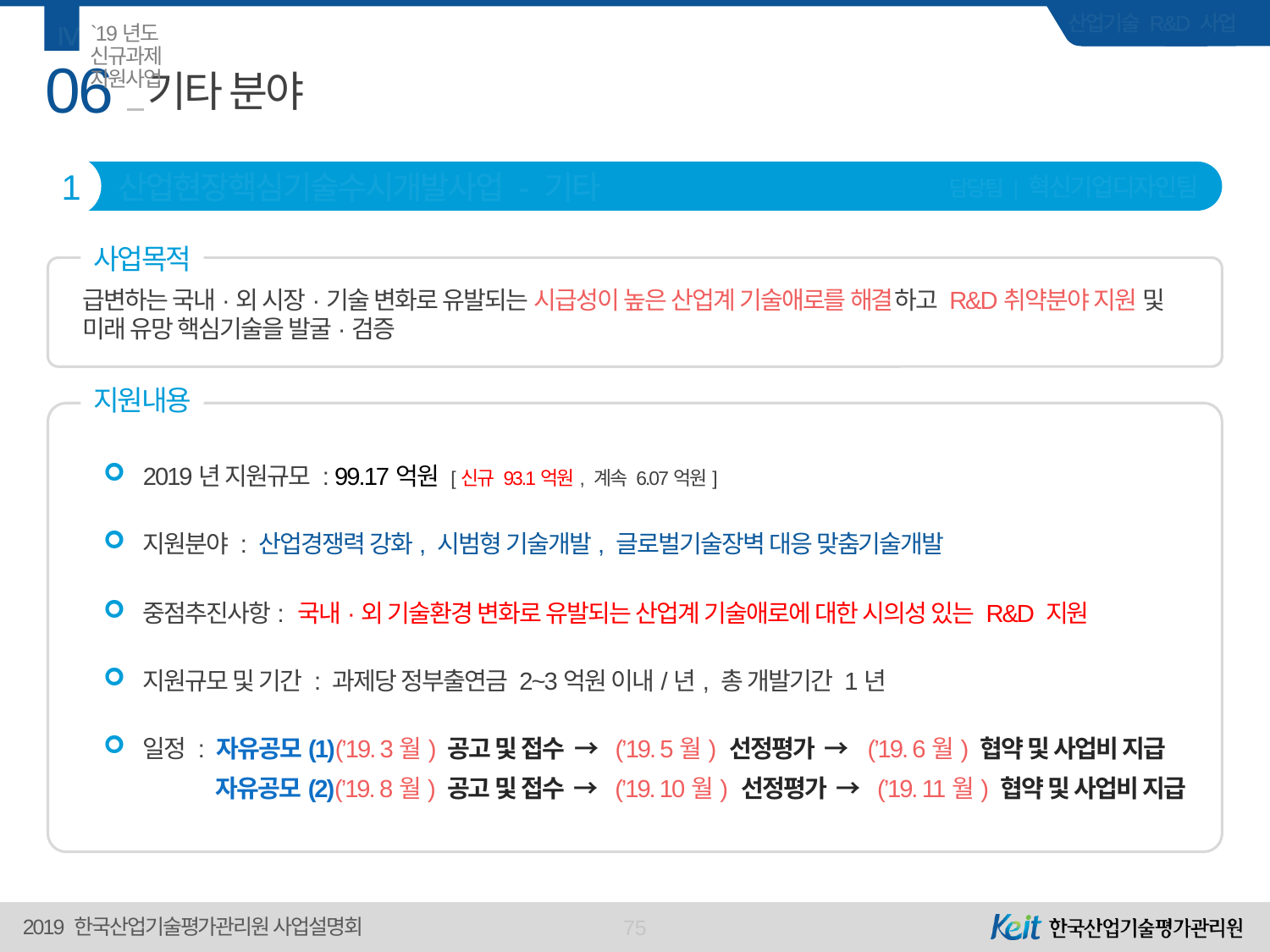

Ⅳ
`19년도 신규과제 지원사업
06
# 기타 분야
1
산업현장핵심기술수시개발사업 - 기타
담당팀 | 혁신기업디자인팀
사업목적

급변하는 국내·외 시장·기술 변화로 유발되는 시급성이 높은 산업계 기술애로를 해결하고 R&D취약분야 지원 및 미래 유망 핵심기술을 발굴·검증
지원내용

2019년 지원규모 : 99.17억원 [신규 93.1억원, 계속 6.07억원]

지원분야 : 산업경쟁력 강화, 시범형 기술개발, 글로벌기술장벽 대응 맞춤기술개발
중점추진사항: 국내·외 기술환경 변화로 유발되는 산업계 기술애로에 대한 시의성 있는 R&D 지원

지원규모 및 기간 : 과제당 정부출연금 2~3억원 이내/년, 총 개발기간 1년

일정 : 자유공모(1)(’19. 3월) 공고 및 접수  →  (’19. 5월) 선정평가  →  (’19. 6월) 협약 및 사업비 지급
                    자유공모(2)(’19. 8월) 공고 및 접수  →  (’19. 10월) 선정평가  →  (’19. 11월) 협약 및 사업비 지급
75